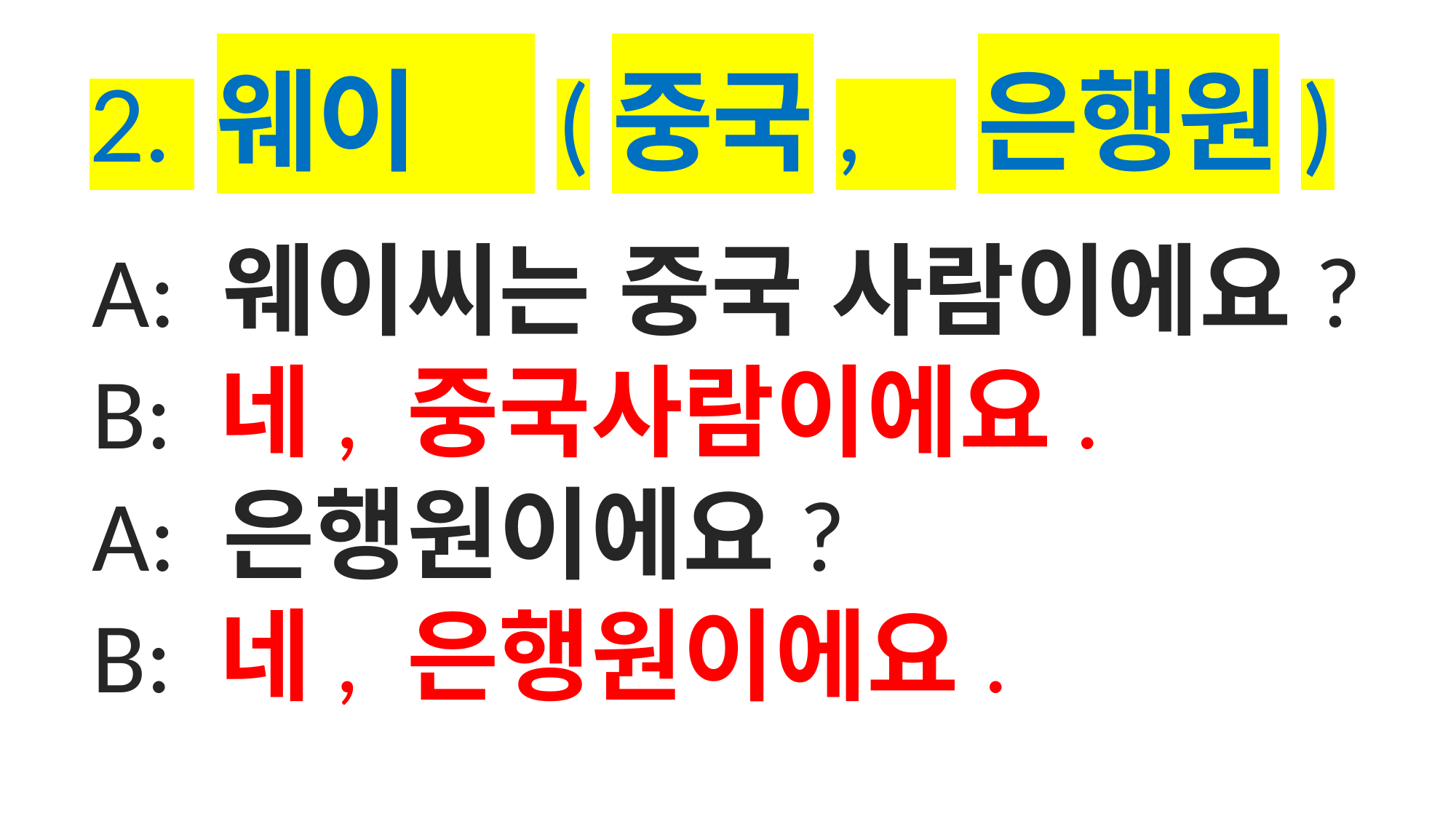

# 2. 웨이    (중국,    은행원)
A: 웨이씨는 중국 사람이에요?
B: 네, 중국사람이에요.
A: 은행원이에요?
B: 네, 은행원이에요.